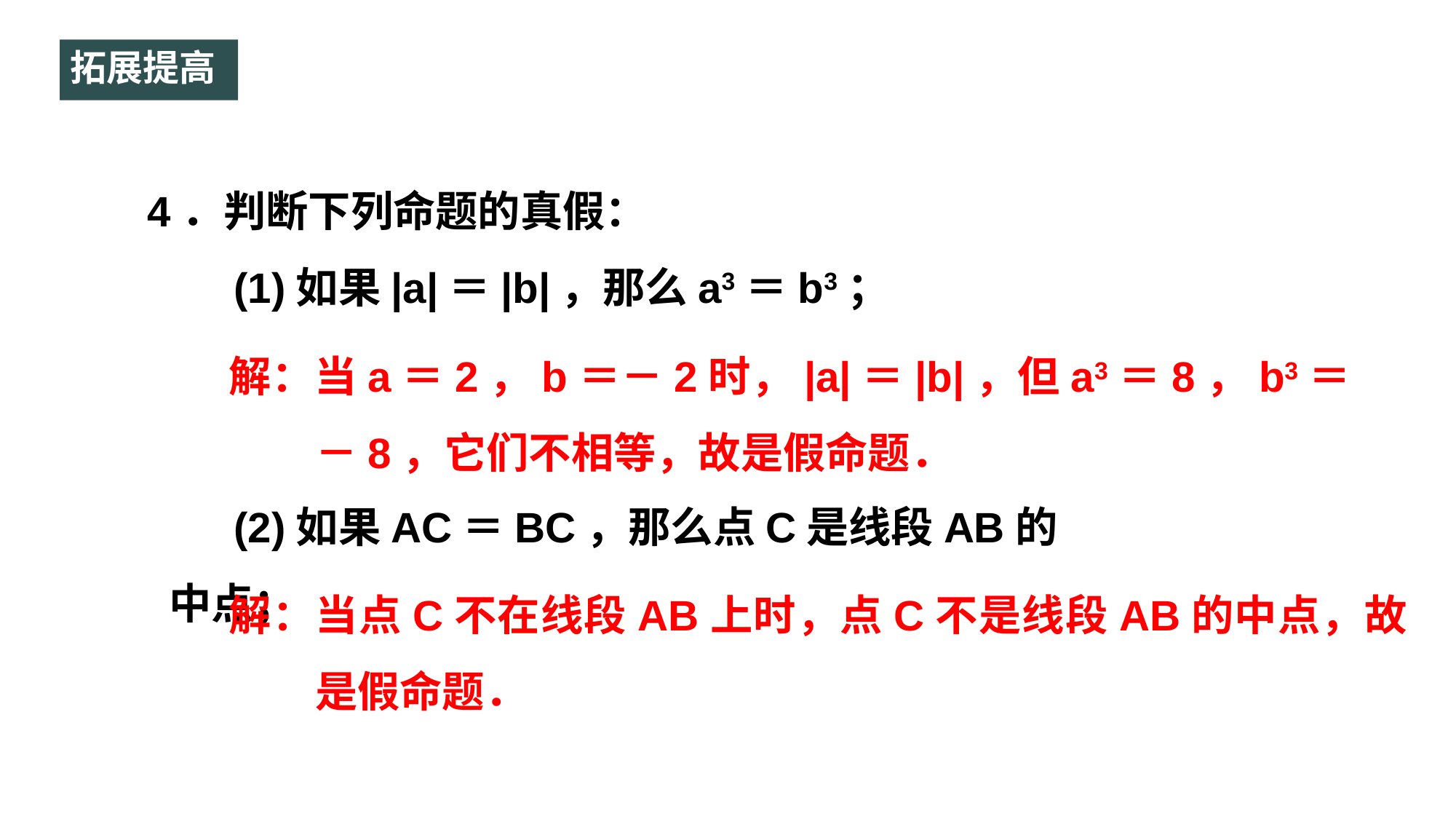

拓展提高
4．判断下列命题的真假：
(1)如果|a|＝|b|，那么a3＝b3；
解：当a＝2，b＝－2时，|a|＝|b|，但a3＝8，b3＝－8，它们不相等，故是假命题．
(2)如果AC＝BC，那么点C是线段AB的中点；
解：当点C不在线段AB上时，点C不是线段AB的中点，故是假命题．